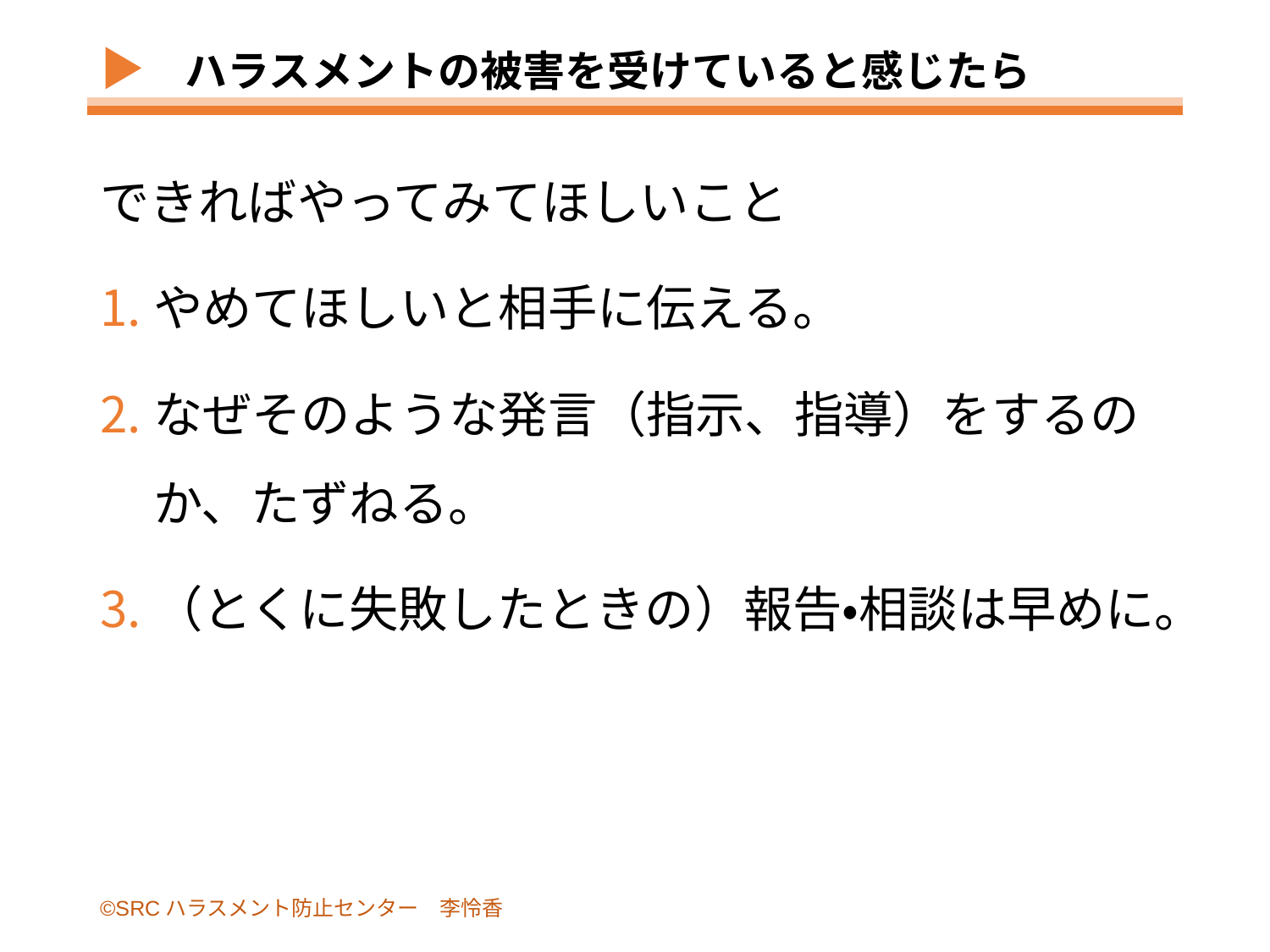

# ハラスメントの被害を受けていると感じたら
できればやってみてほしいこと
やめてほしいと相手に伝える。
なぜそのような発言（指示、指導）をするのか、たずねる。
（とくに失敗したときの）報告・相談は早めに。

©SRCハラスメント防止センター　李怜香